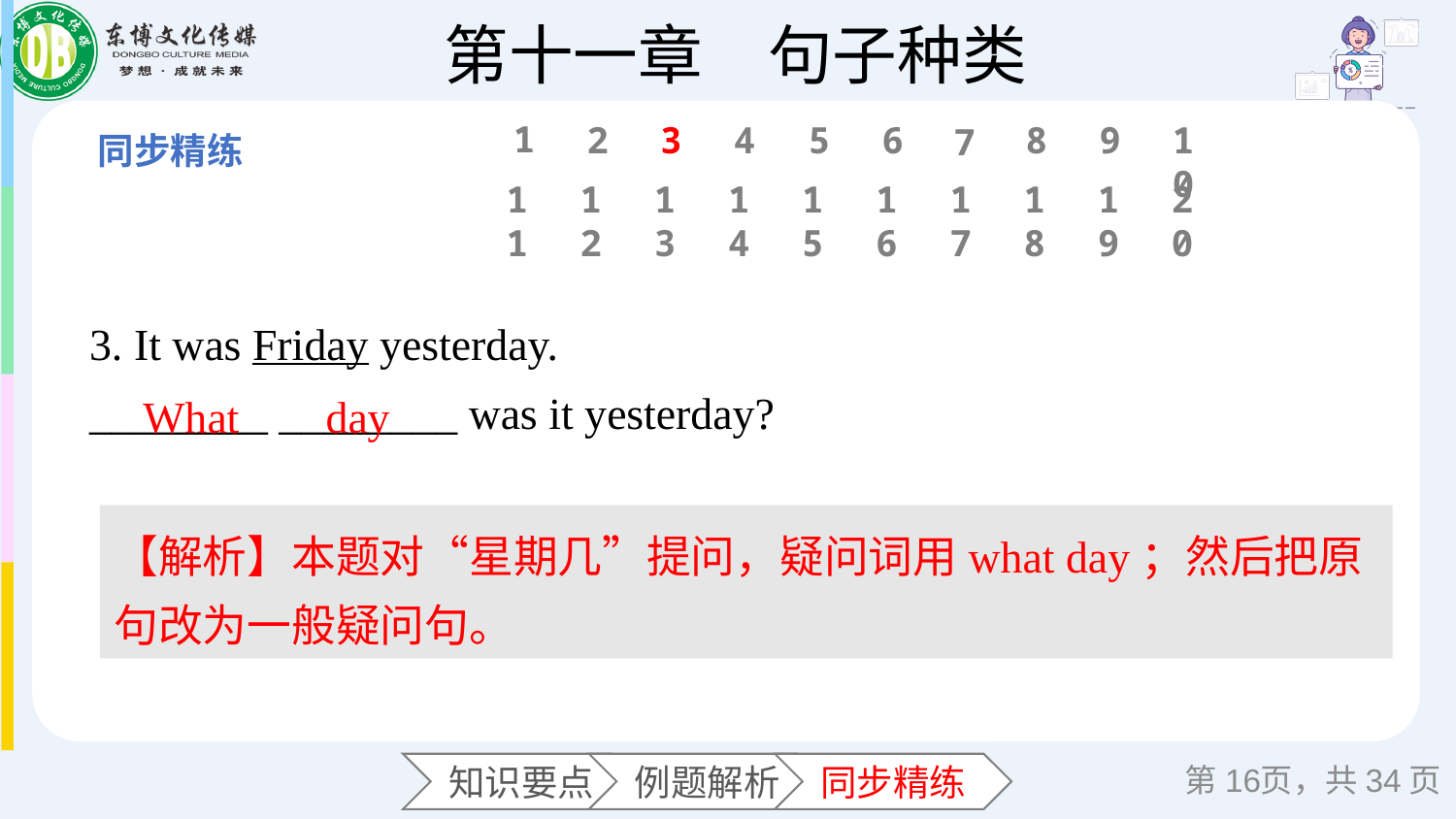

1
6
2
3
4
5
8
9
10
7
11
12
13
14
15
16
17
18
19
20

3. It was Friday yesterday.
________ ________ was it yesterday?
 What
day
【解析】本题对“星期几”提问，疑问词用what day；然后把原句改为一般疑问句。
第16页，共34页